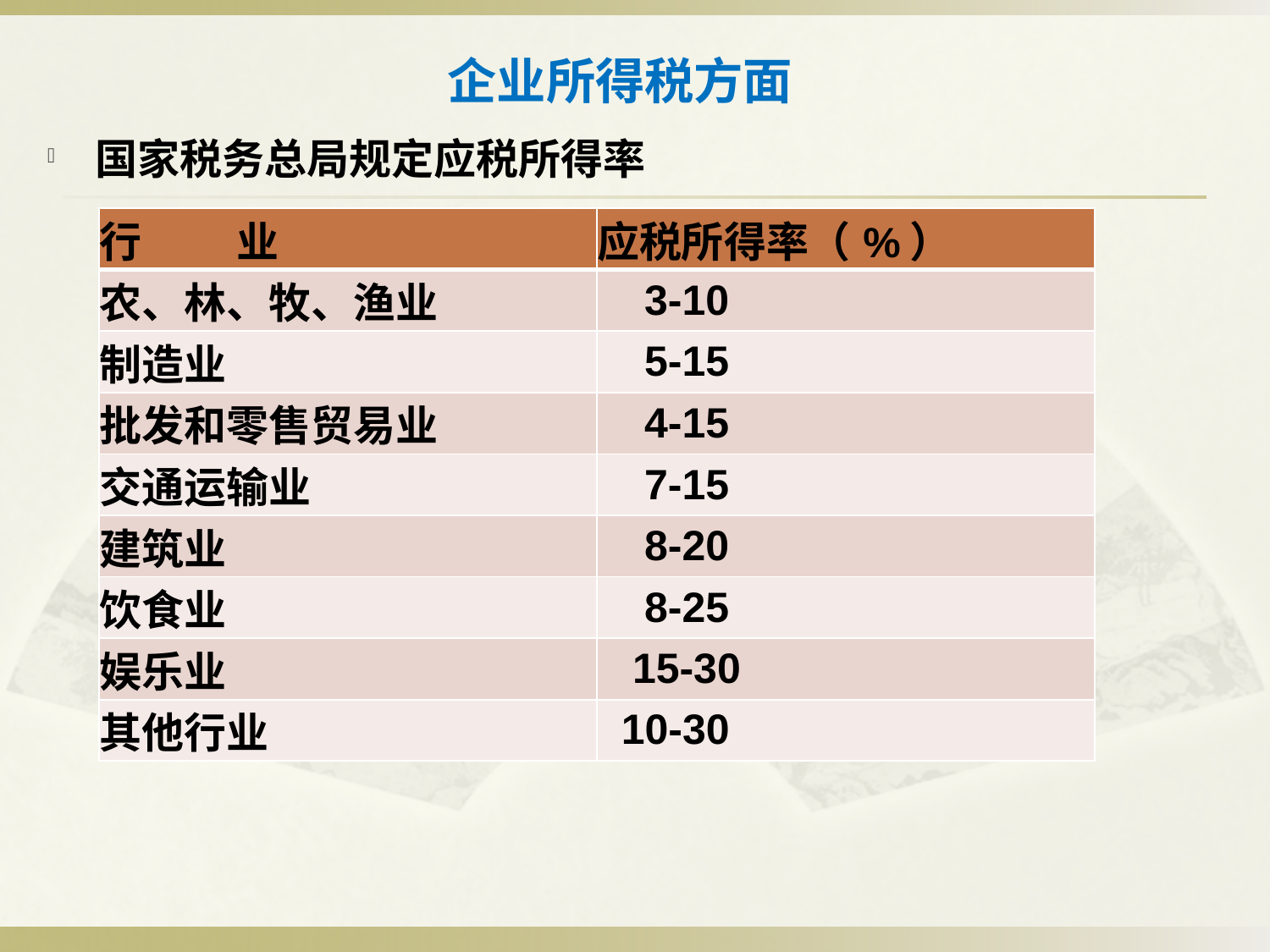

# 企业所得税方面
国家税务总局规定应税所得率

| 行          业 | 应税所得率（%） |
| --- | --- |
| 农、林、牧、渔业 | 3-10 |
| 制造业 | 5-15 |
| 批发和零售贸易业 | 4-15 |
| 交通运输业 | 7-15 |
| 建筑业 | 8-20 |
| 饮食业 | 8-25 |
| 娱乐业 | 15-30 |
| 其他行业 | 10-30 |